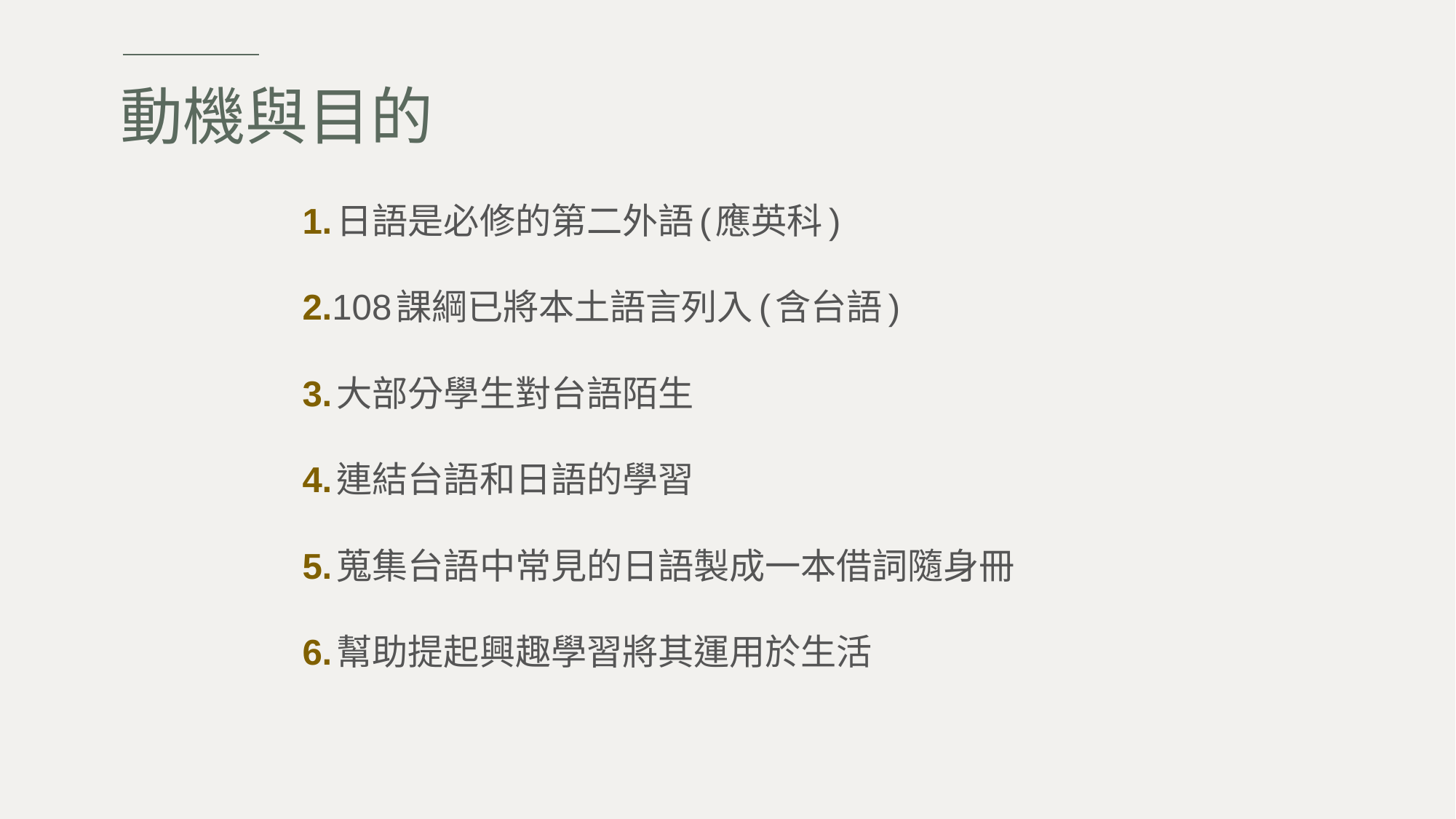

# 動機與目的
1.日語是必修的第二外語(應英科)
2.108課綱已將本土語言列入(含台語)
3.大部分學生對台語陌生
4.連結台語和日語的學習
5.蒐集台語中常見的日語製成一本借詞隨身冊
6.幫助提起興趣學習將其運用於生活